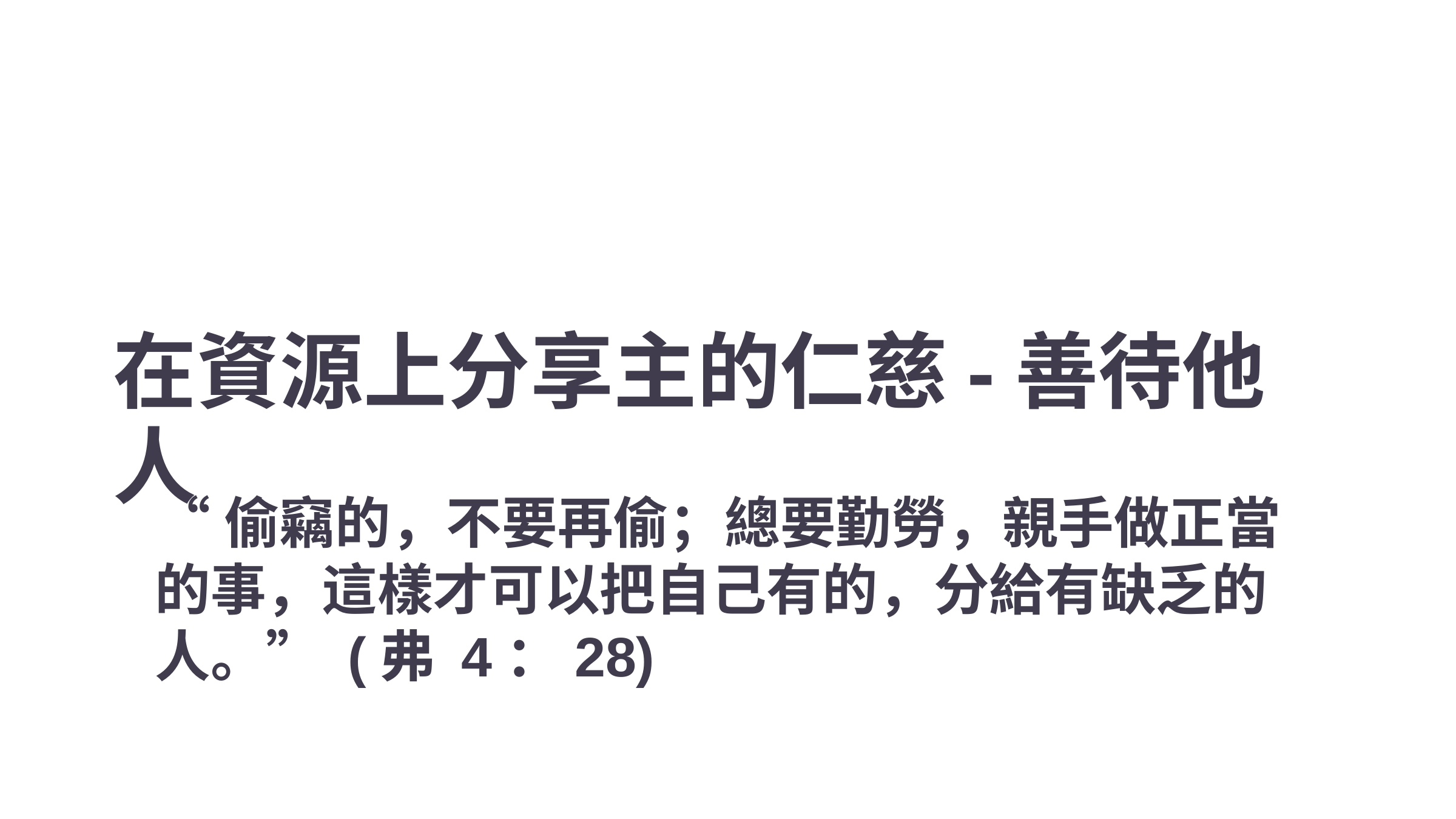

在資源上分享主的仁慈-善待他人
“偷竊的，不要再偷；總要勤勞，親手做正當的事，這樣才可以把自己有的，分給有缺乏的人。” (弗 4：28)